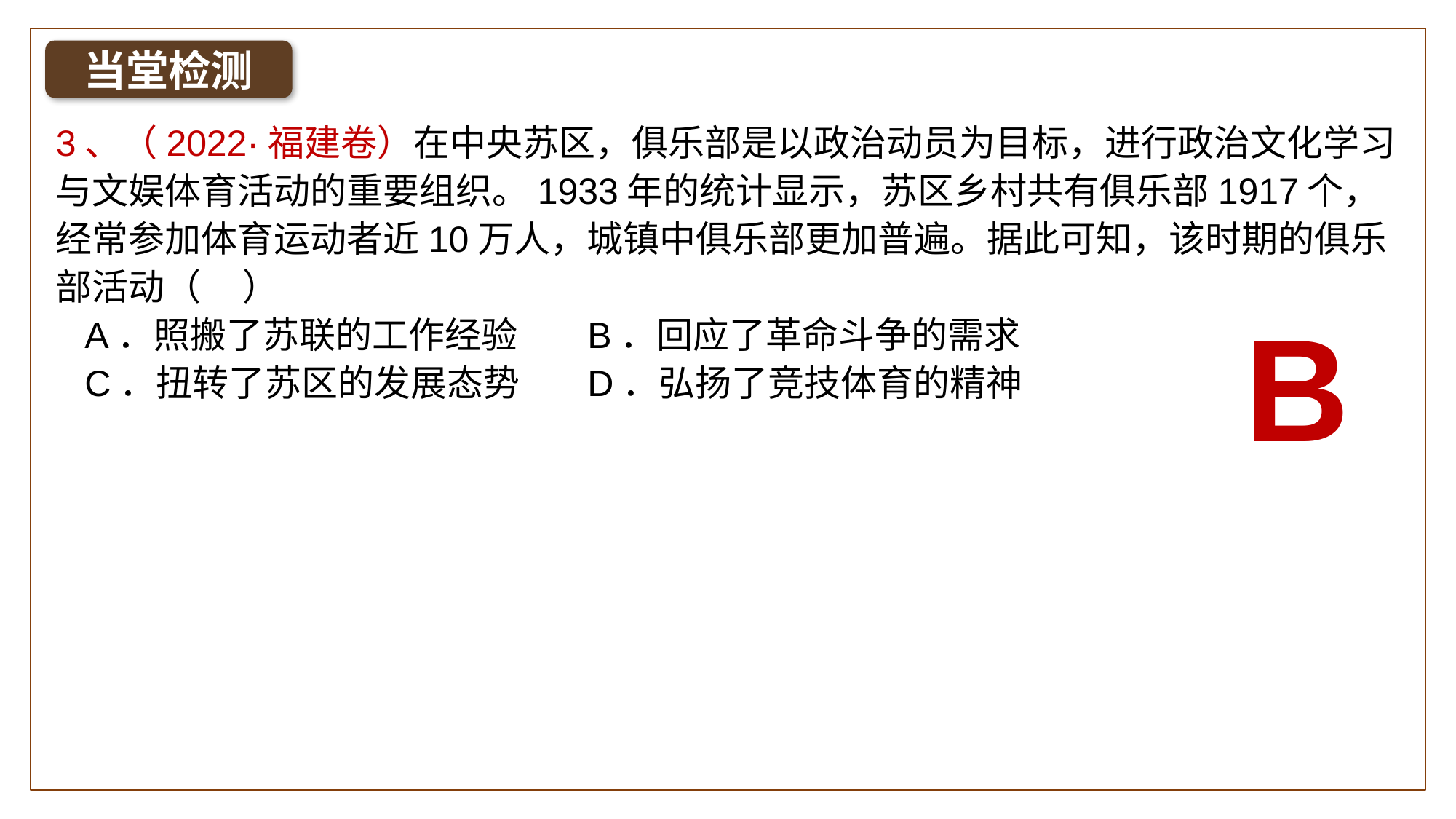

当堂检测
3、（2022·福建卷）在中央苏区，俱乐部是以政治动员为目标，进行政治文化学习与文娱体育活动的重要组织。1933年的统计显示，苏区乡村共有俱乐部1917个，经常参加体育运动者近10万人，城镇中俱乐部更加普遍。据此可知，该时期的俱乐部活动（     ）
A．照搬了苏联的工作经验	       B．回应了革命斗争的需求
C．扭转了苏区的发展态势	       D．弘扬了竞技体育的精神
B